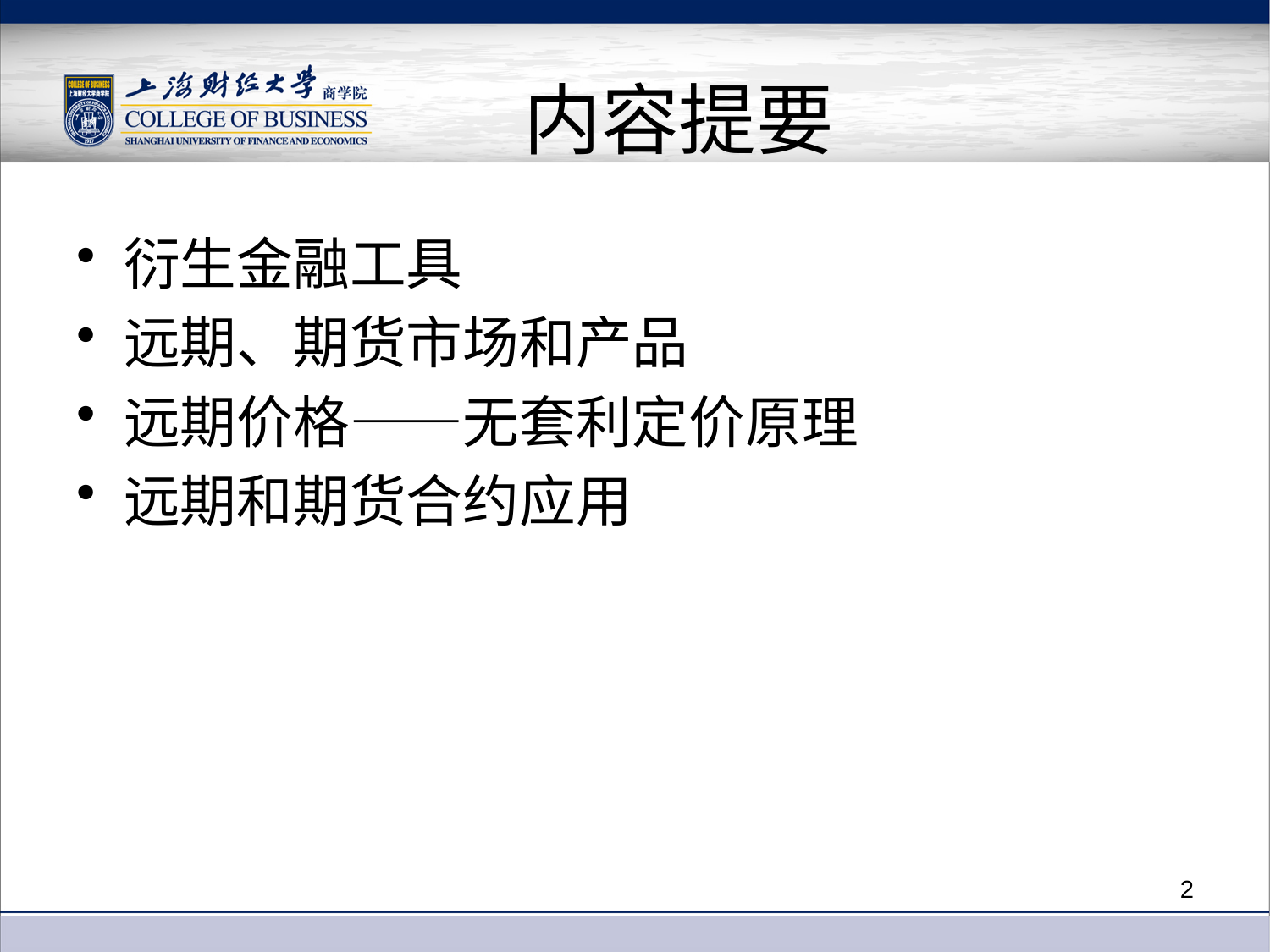

# 内容提要
衍生金融工具
远期、期货市场和产品
远期价格——无套利定价原理
远期和期货合约应用

2